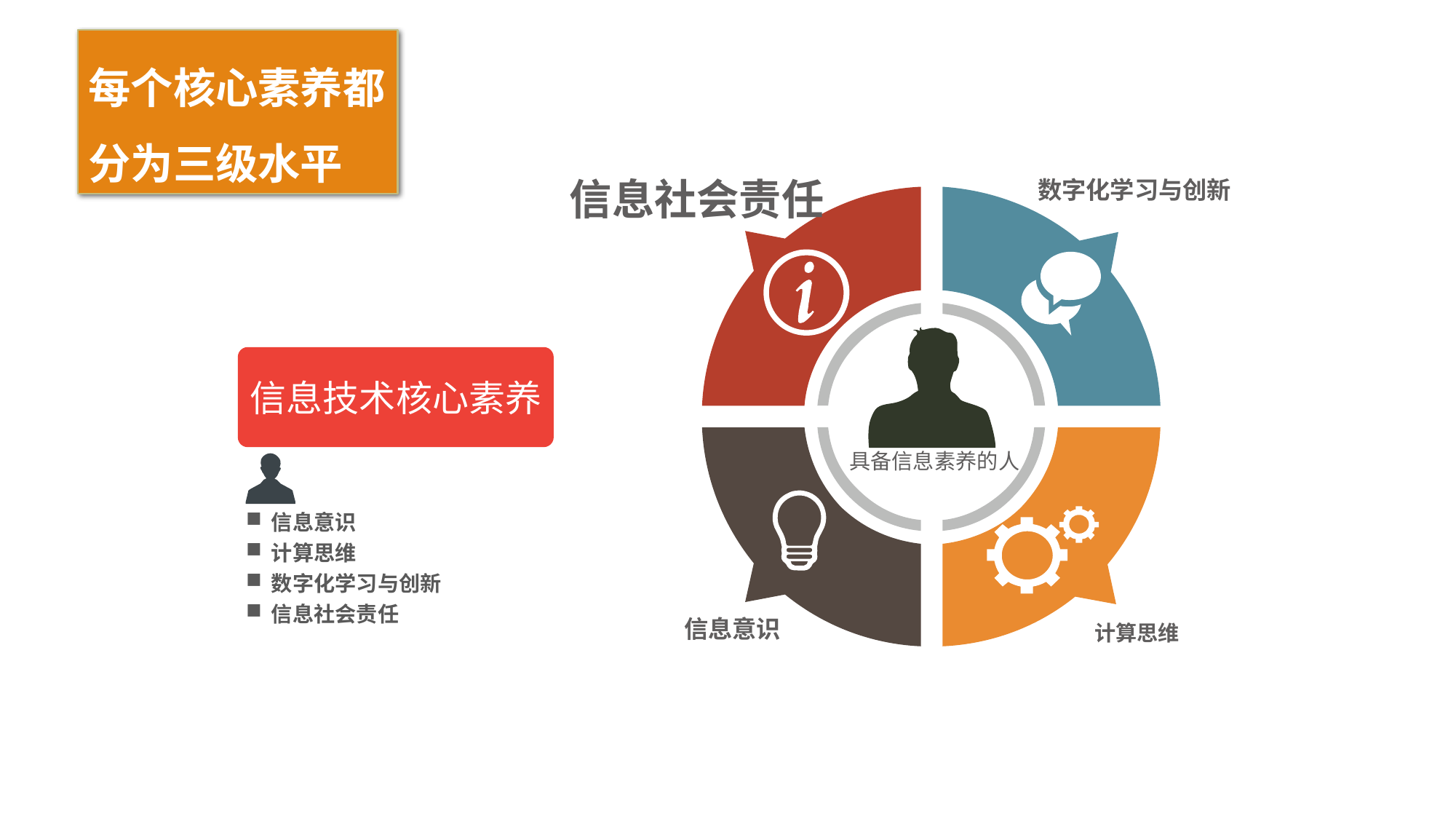

每个核心素养都分为三级水平
信息社会责任
数字化学习与创新

信息技术核心素养

具备信息素养的人

信息意识
计算思维
数字化学习与创新
信息社会责任

信息意识
计算思维